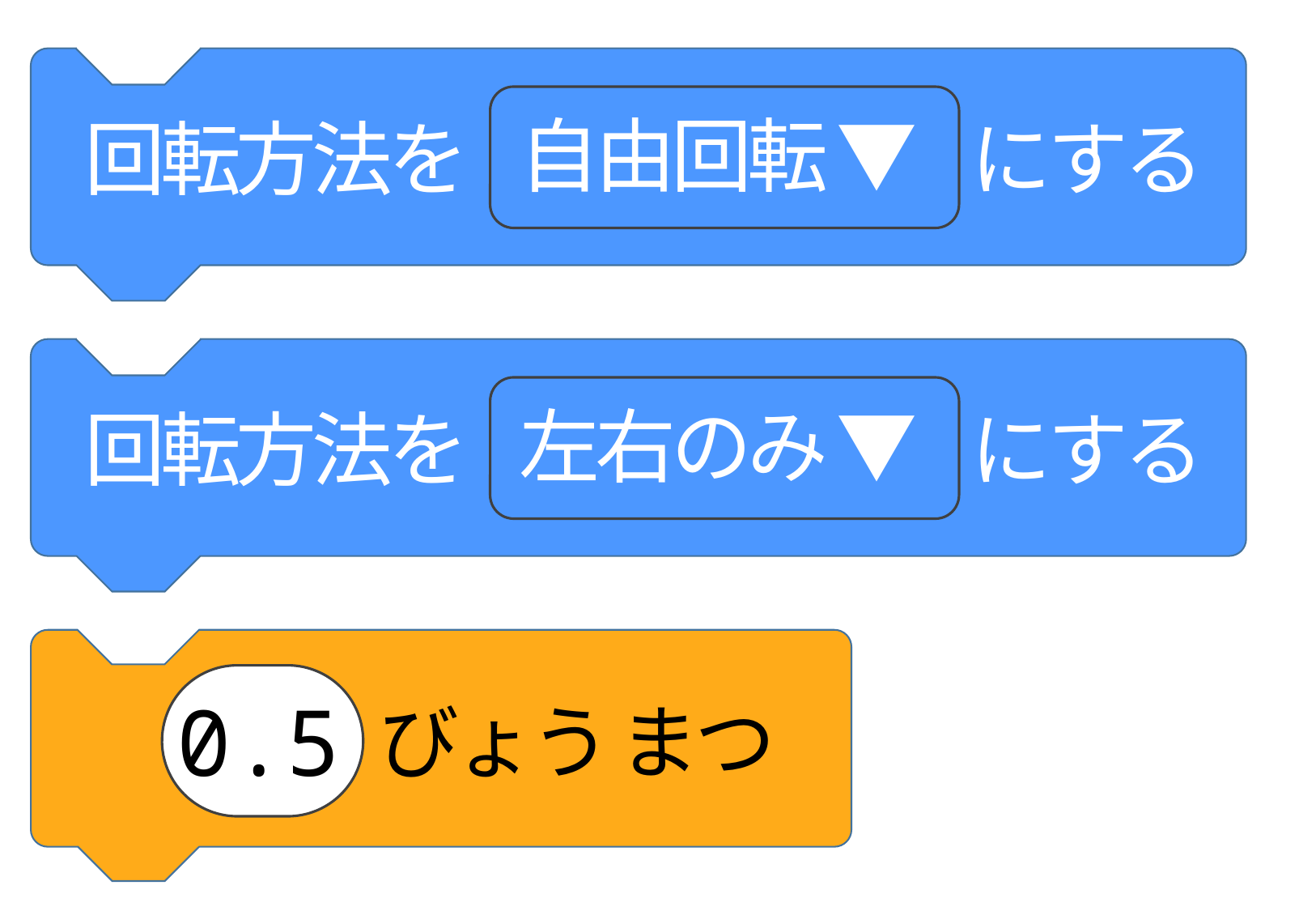

自由回転 ▼
回転方法を
にする

左右のみ ▼
回転方法を
にする

びょう まつ
0.5